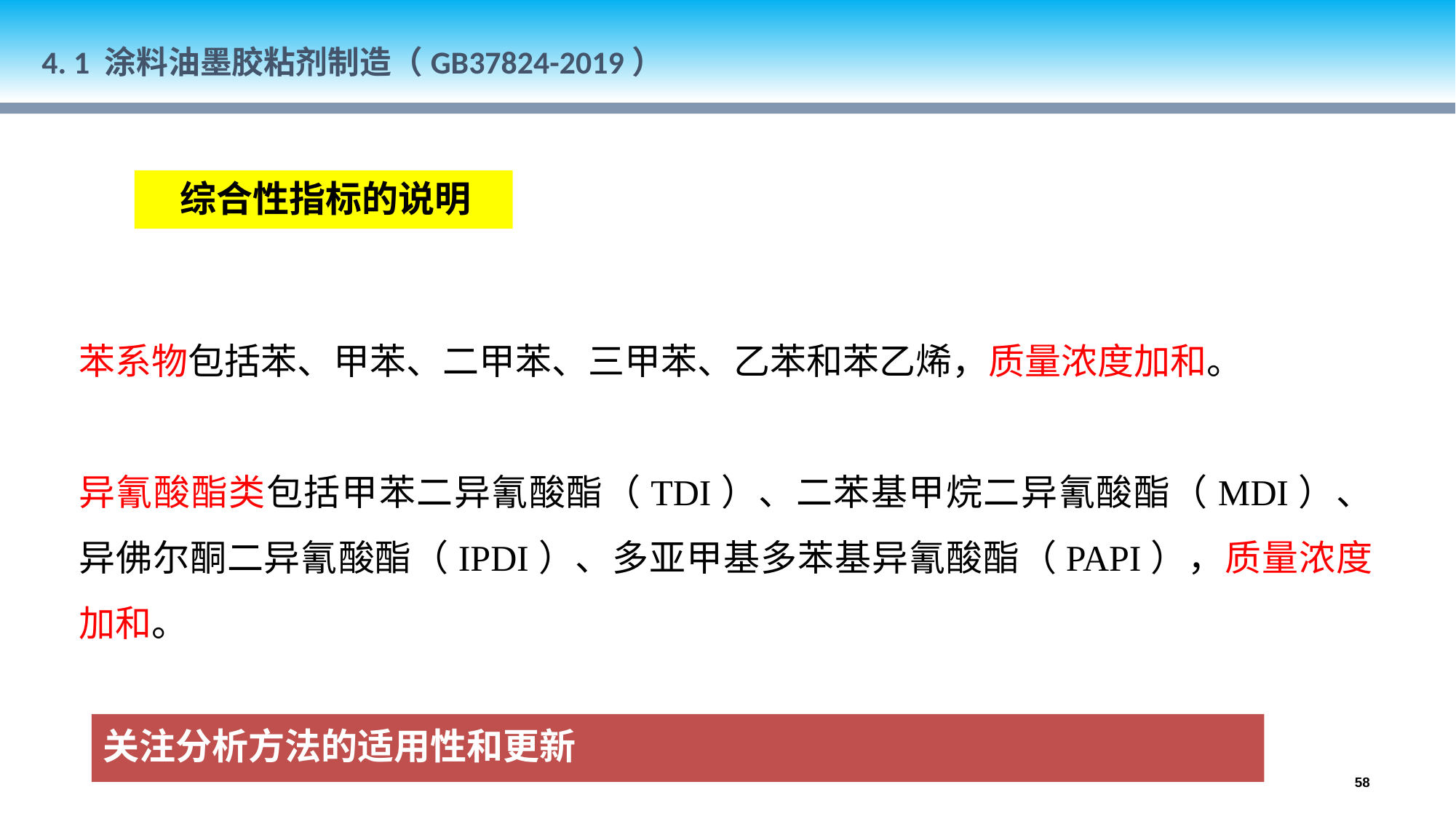

# 4. 1 涂料油墨胶粘剂制造（GB37824-2019）
综合性指标的说明
苯系物包括苯、甲苯、二甲苯、三甲苯、乙苯和苯乙烯，质量浓度加和。

异氰酸酯类包括甲苯二异氰酸酯（TDI）、二苯基甲烷二异氰酸酯（MDI）、异佛尔酮二异氰酸酯（IPDI）、多亚甲基多苯基异氰酸酯（PAPI），质量浓度加和。
关注分析方法的适用性和更新
58